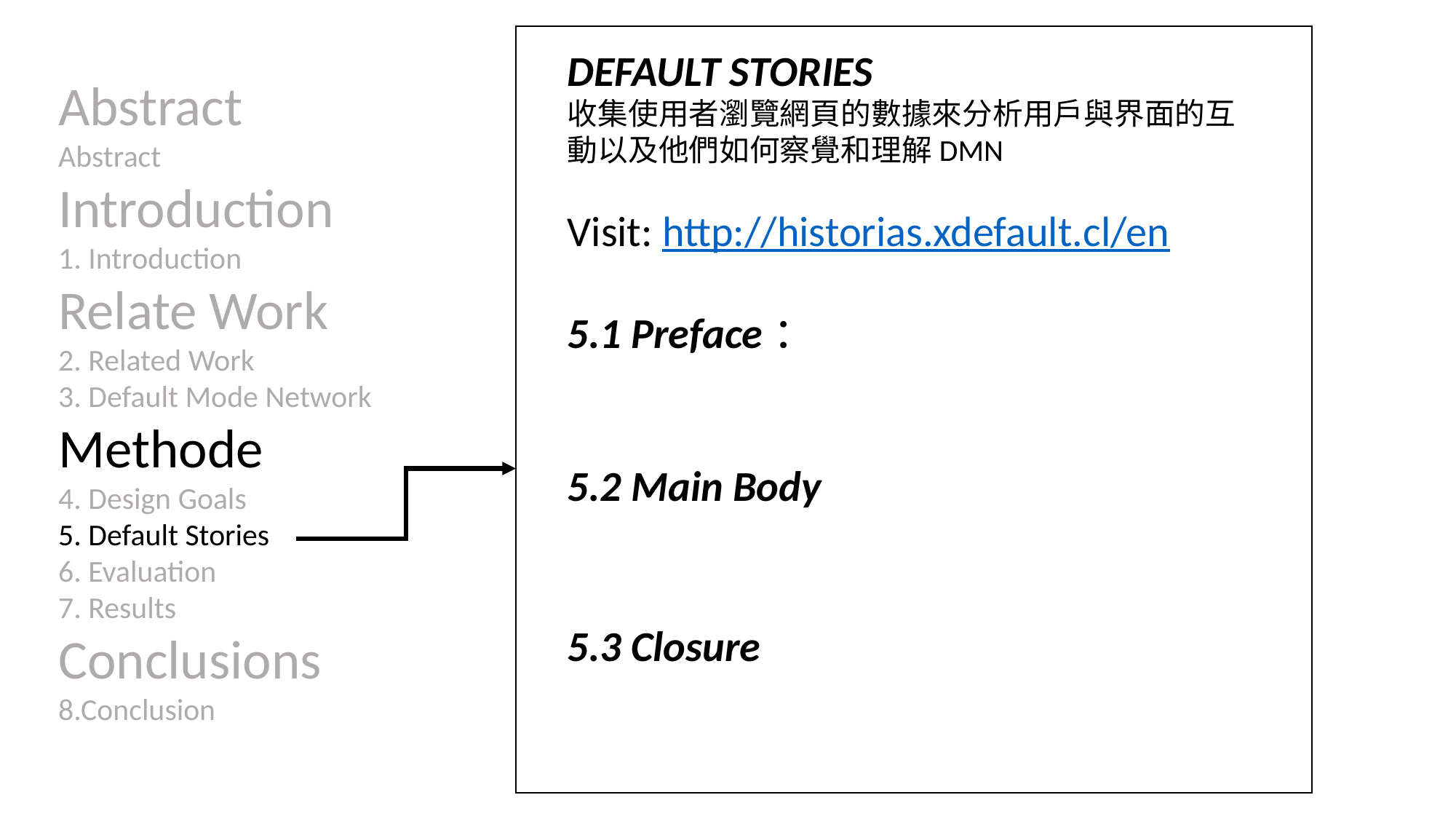

DEFAULT STORIES
收集使用者瀏覽網頁的數據來分析用戶與界面的互動以及他們如何察覺和理解DMN

Visit: http://historias.xdefault.cl/en

5.1 Preface：

5.2 Main Body

5.3 Closure
Abstract
Abstract
Introduction
1. Introduction
Relate Work
2. Related Work
3. Default Mode Network
Methode
4. Design Goals
5. Default Stories
6. Evaluation
7. Results
Conclusions
8.Conclusion